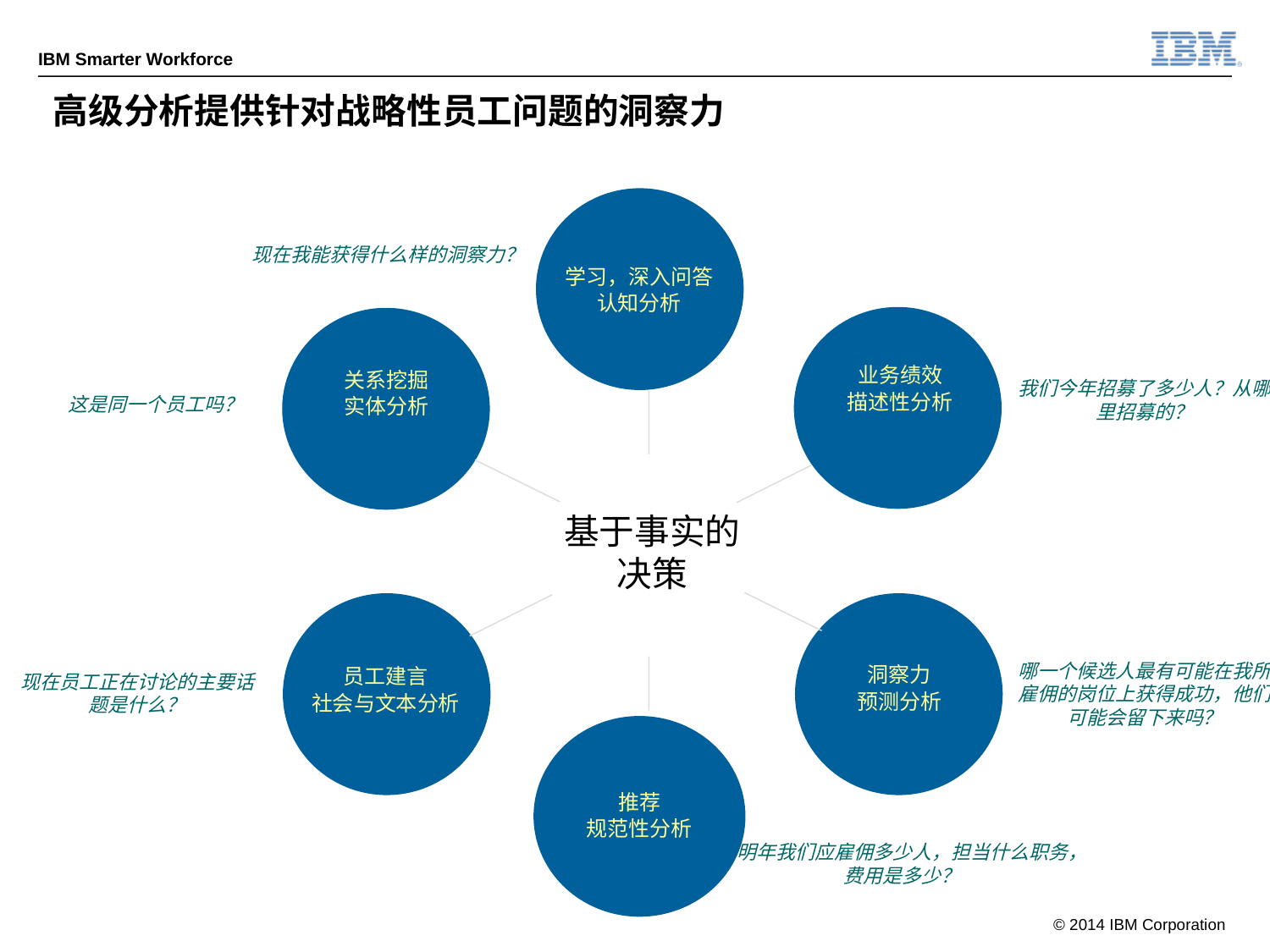

# 高级分析提供针对战略性员工问题的洞察力

现在我能获得什么样的洞察力？
学习，深入问答
认知分析

业务绩效
描述性分析
关系挖掘
实体分析
我们今年招募了多少人？从哪里招募的？
这是同一个员工吗？

基于事实的决策

哪一个候选人最有可能在我所雇佣的岗位上获得成功，他们可能会留下来吗？
洞察力
预测分析
员工建言
社会与文本分析
现在员工正在讨论的主要话题是什么？

推荐
规范性分析
明年我们应雇佣多少人，担当什么职务，费用是多少？